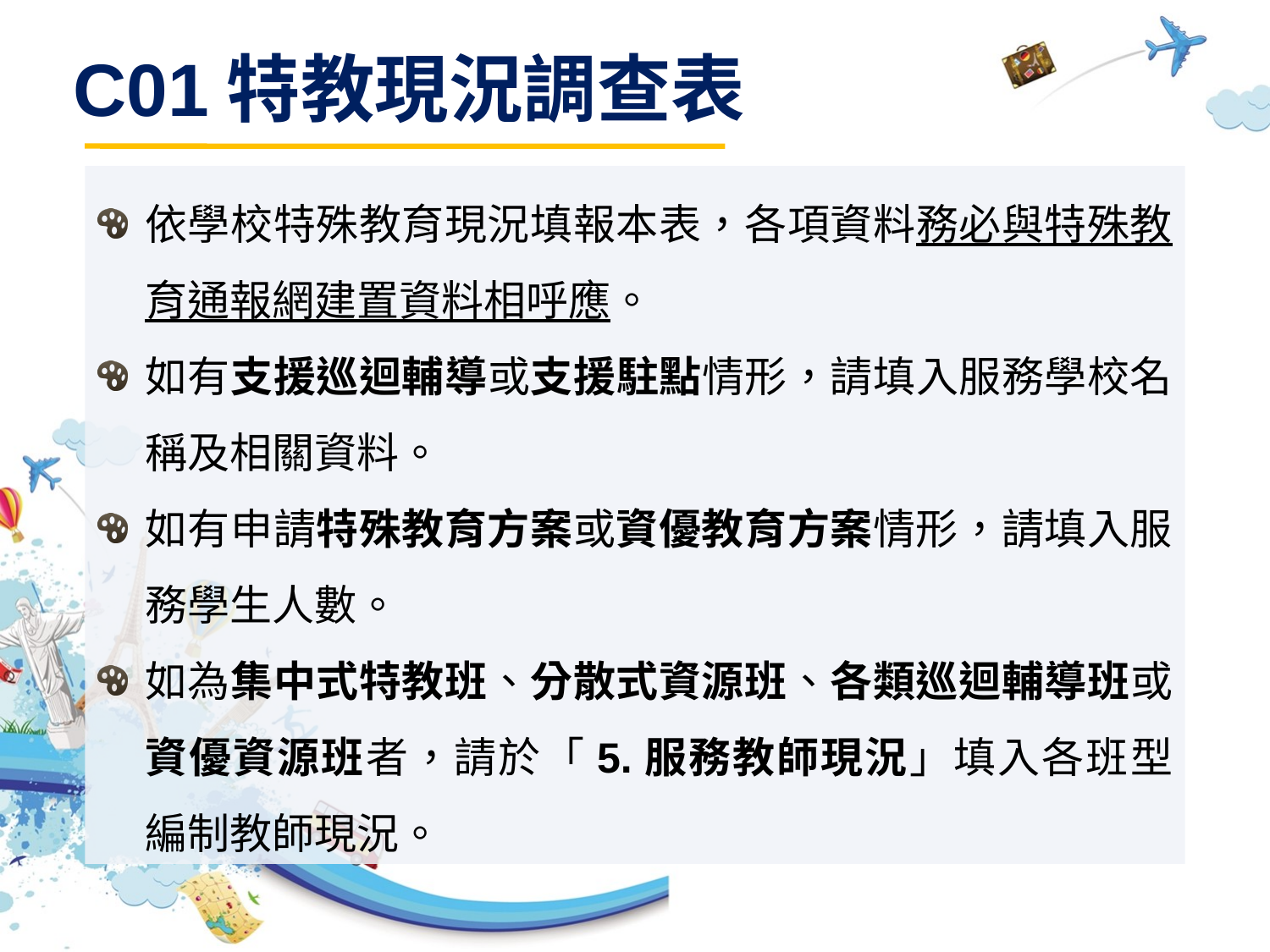

C01特教現況調查表
依學校特殊教育現況填報本表，各項資料務必與特殊教育通報網建置資料相呼應。
如有支援巡迴輔導或支援駐點情形，請填入服務學校名稱及相關資料。
如有申請特殊教育方案或資優教育方案情形，請填入服務學生人數。
如為集中式特教班、分散式資源班、各類巡迴輔導班或資優資源班者，請於「5.服務教師現況」填入各班型編制教師現況。